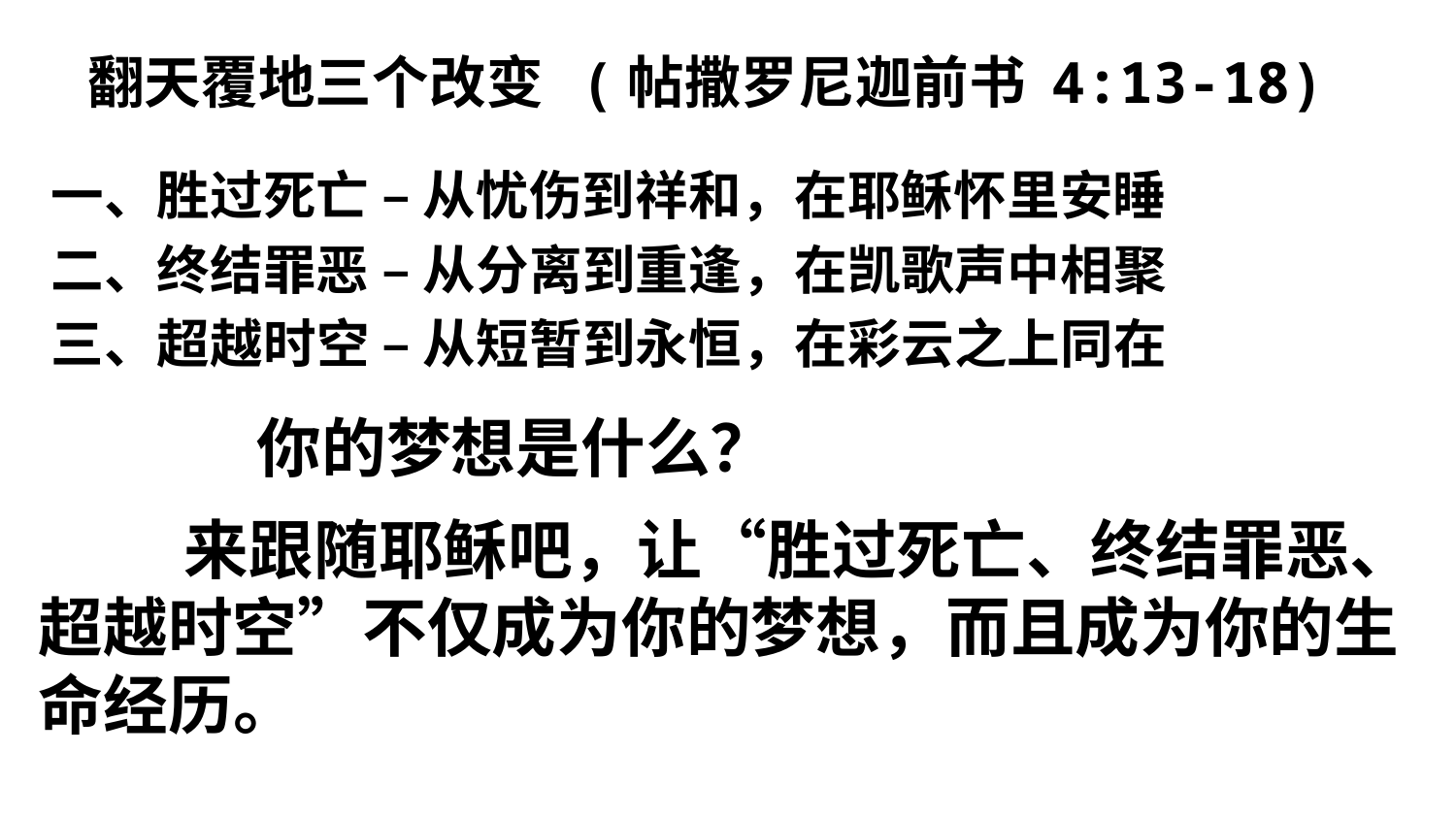

# 翻天覆地三个改变  (帖撒罗尼迦前书 4:13-18)
一、胜过死亡 – 从忧伤到祥和，在耶稣怀里安睡
二、终结罪恶 – 从分离到重逢，在凯歌声中相聚
三、超越时空 – 从短暂到永恒，在彩云之上同在
	你的梦想是什么？

	来跟随耶稣吧，让“胜过死亡、终结罪恶、超越时空”不仅成为你的梦想，而且成为你的生命经历。